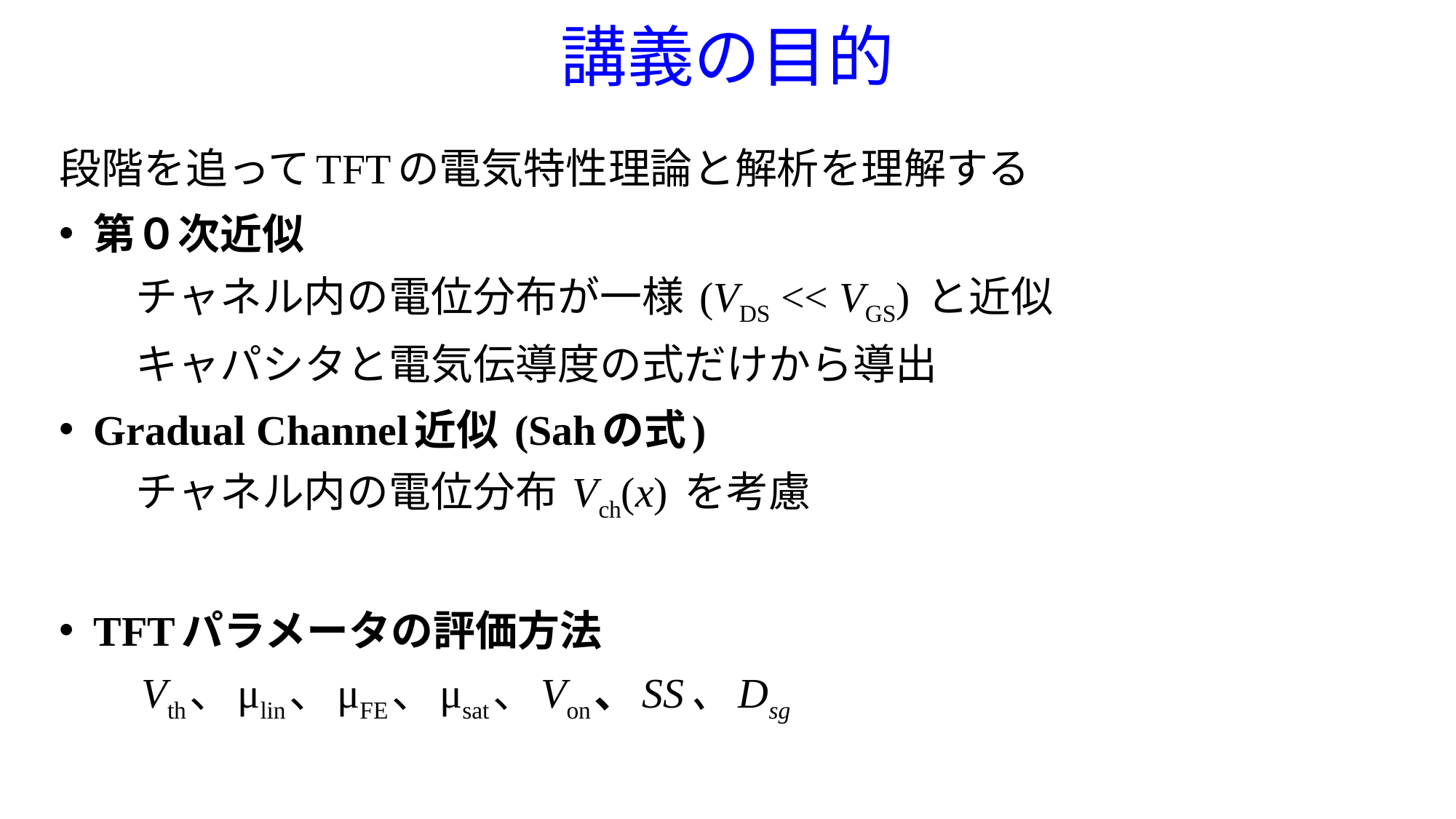

# 講義の目的
段階を追ってTFTの電気特性理論と解析を理解する
第０次近似
　チャネル内の電位分布が一様 (VDS << VGS) と近似
　キャパシタと電気伝導度の式だけから導出
Gradual Channel近似 (Sahの式)
　チャネル内の電位分布 Vch(x) を考慮

TFTパラメータの評価方法
　Vth、μlin、μFE、μsat、Von、SS、Dsg